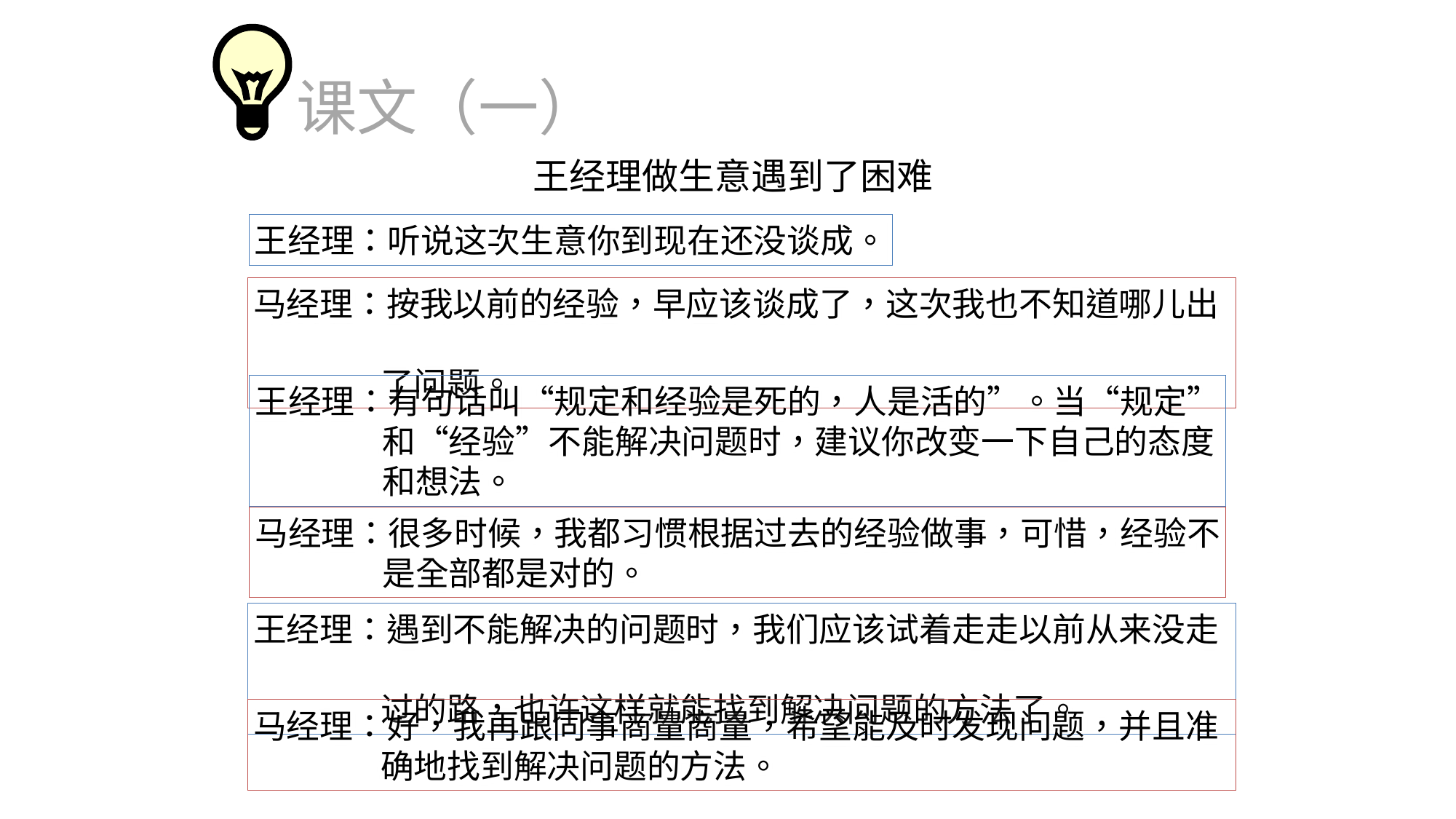

课文（一）
王经理做生意遇到了困难
王经理：听说这次生意你到现在还没谈成。
马经理：按我以前的经验，早应该谈成了，这次我也不知道哪儿出
                了问题。
王经理：有句话叫“规定和经验是死的，人是活的”。当“规定”
                和“经验”不能解决问题时，建议你改变一下自己的态度
                和想法。
马经理：很多时候，我都习惯根据过去的经验做事，可惜，经验不
                是全部都是对的。
王经理：遇到不能解决的问题时，我们应该试着走走以前从来没走
                过的路，也许这样就能找到解决问题的方法了。
马经理：好，我再跟同事商量商量，希望能及时发现问题，并且准
                确地找到解决问题的方法。